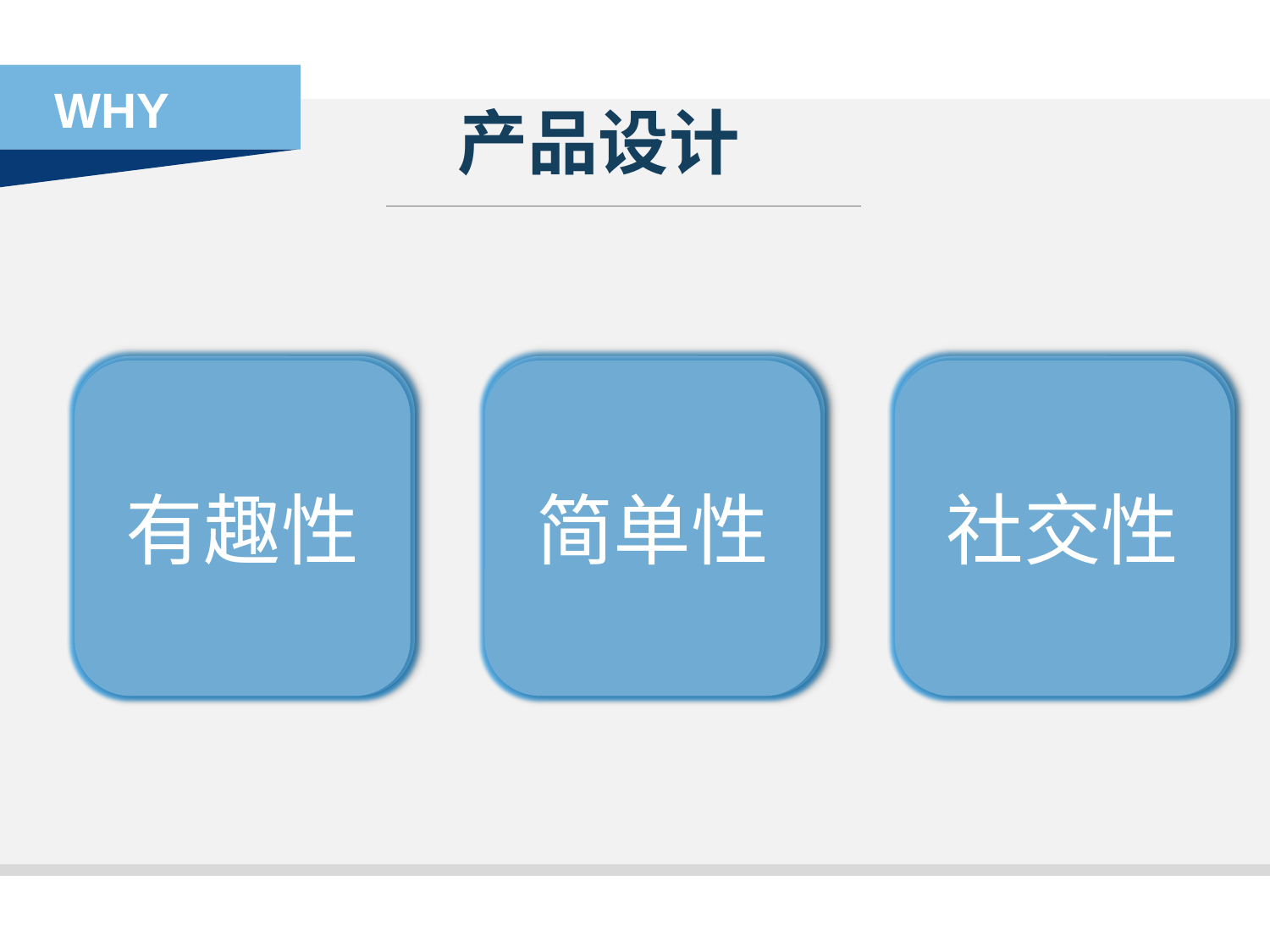

WHY
产品设计

有趣性
简单性
社交性
有趣性
简单性
社交性
KISS